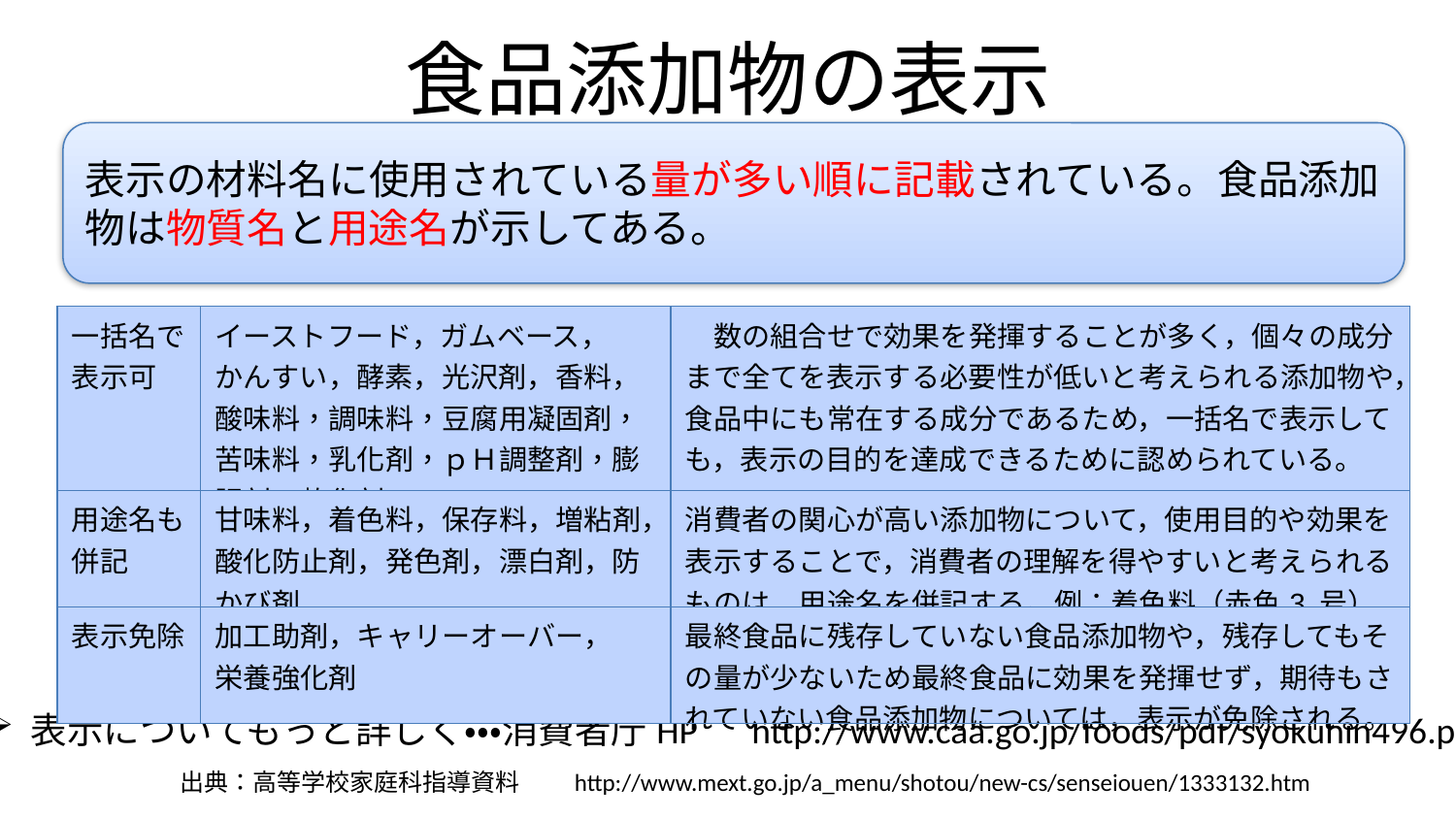

# 食品添加物の表示
表示の材料名に使用されている量が多い順に記載されている。食品添加物は物質名と用途名が示してある。
| 一括名で表示可 | イーストフード，ガムベース， かんすい，酵素，光沢剤，香料，酸味料，調味料，豆腐用凝固剤，苦味料，乳化剤，ｐＨ調整剤，膨脹剤，軟化剤 | 数の組合せで効果を発揮することが多く，個々の成分まで全てを表示する必要性が低いと考えられる添加物や，食品中にも常在する成分であるため，一括名で表示しても，表示の目的を達成できるために認められている。 |
| --- | --- | --- |
| 用途名も併記 | 甘味料，着色料，保存料，増粘剤，酸化防止剤，発色剤，漂白剤，防かび剤 | 消費者の関心が高い添加物について，使用目的や効果を表示することで，消費者の理解を得やすいと考えられるものは，用途名を併記する。例：着色料（赤色3 号） |
| 表示免除 | 加工助剤，キャリーオーバー， 栄養強化剤 | 最終食品に残存していない食品添加物や，残存してもその量が少ないため最終食品に効果を発揮せず，期待もされていない食品添加物については，表示が免除される。 |
表示についてもっと詳しく・・・消費者庁HP　http://www.caa.go.jp/foods/pdf/syokuhin496.pdf
出典：高等学校家庭科指導資料　　http://www.mext.go.jp/a_menu/shotou/new-cs/senseiouen/1333132.htm